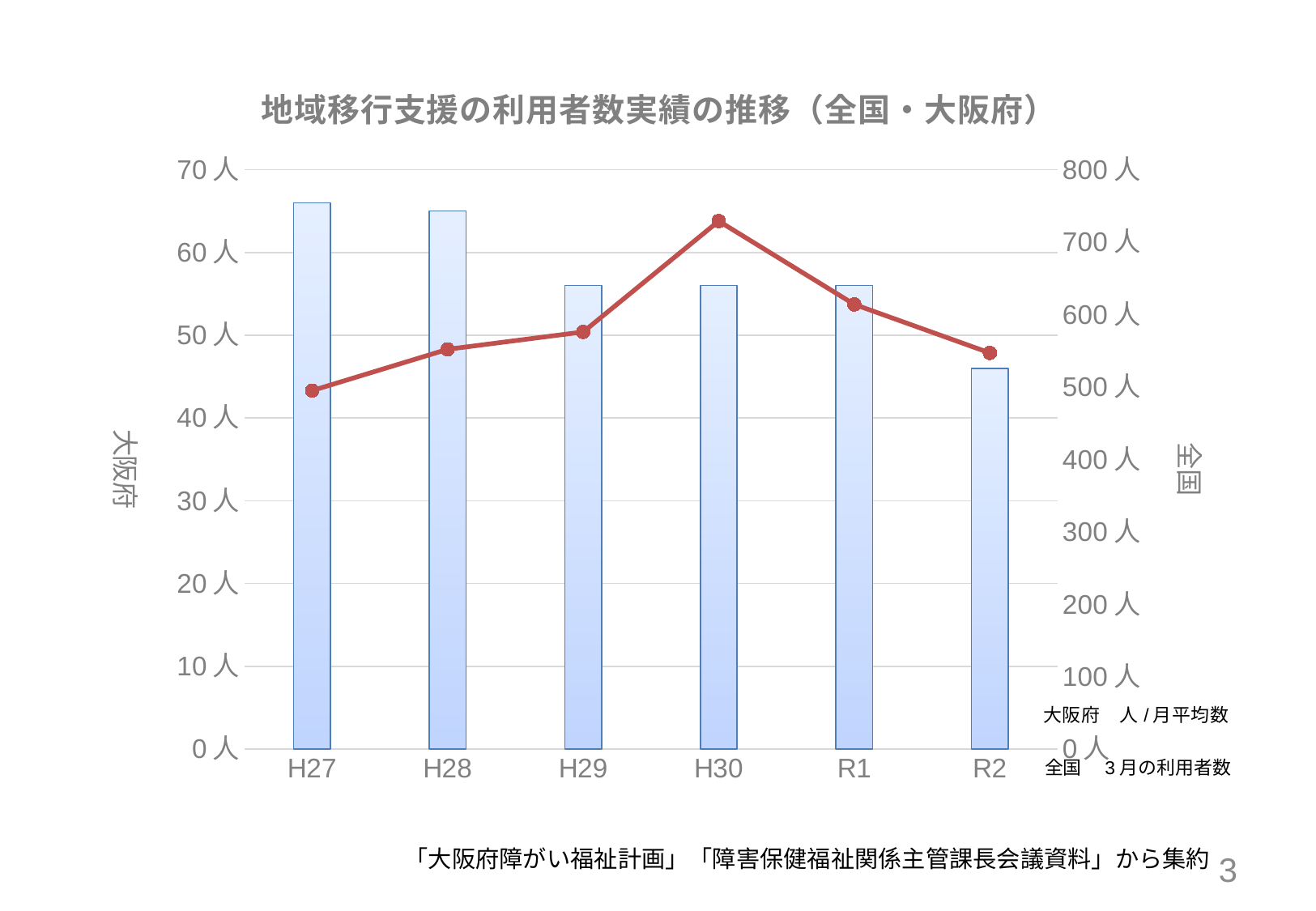

### Chart: 地域移行支援の利用者数実績の推移（全国・大阪府）

| Category | 大阪府 | 全国 |
|---|---|---|
| H27 | 66.0 | 495.0 |
| H28 | 65.0 | 552.0 |
| H29 | 56.0 | 576.0 |
| H30 | 56.0 | 729.0 |
| R1 | 56.0 | 614.0 |
| R2 | 46.0 | 547.0 |
全国　3月の利用者数
「大阪府障がい福祉計画」「障害保健福祉関係主管課長会議資料」から集約
3